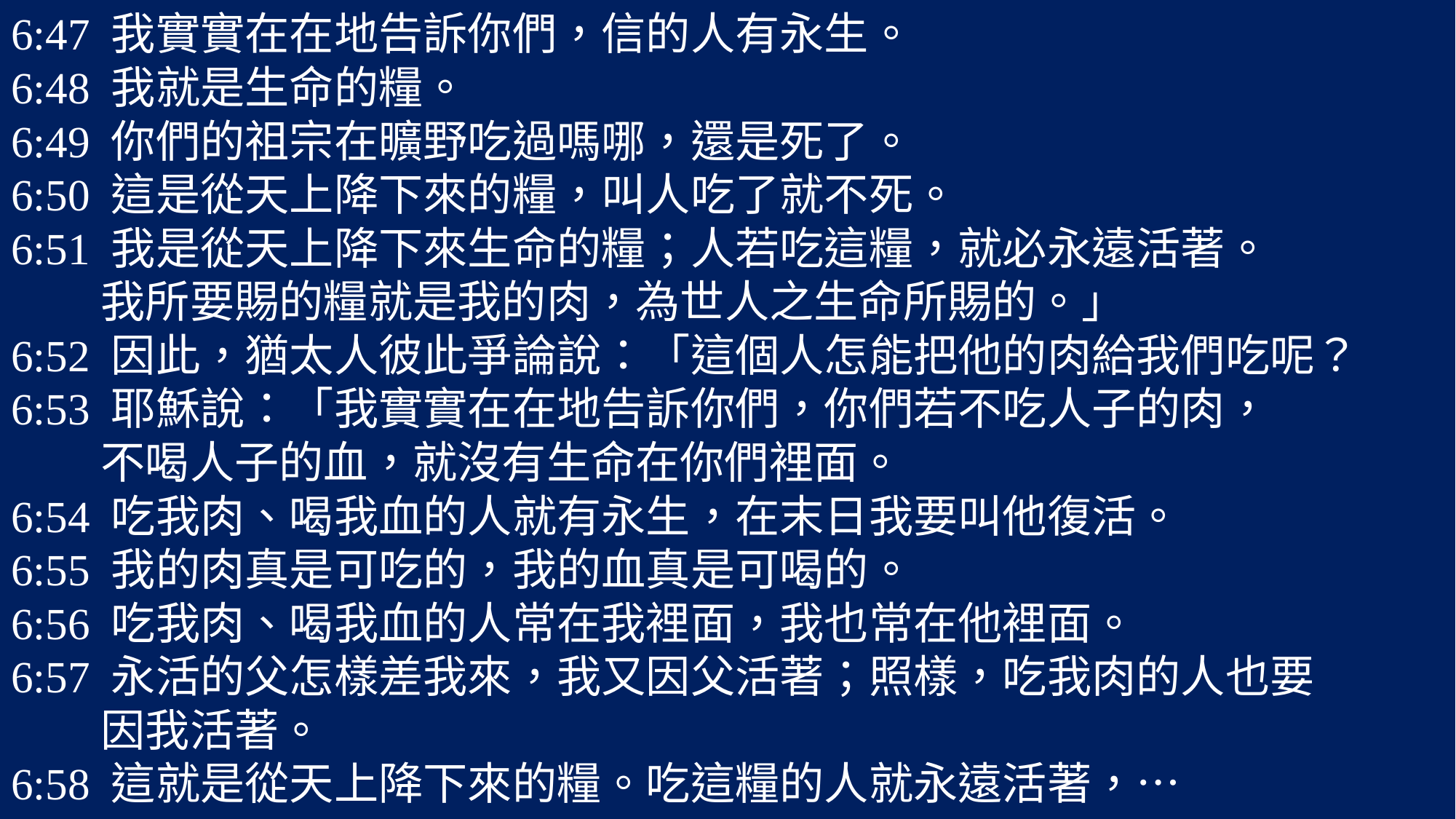

6:47 我實實在在地告訴你們，信的人有永生。
6:48 我就是生命的糧。
6:49 你們的祖宗在曠野吃過嗎哪，還是死了。
6:50 這是從天上降下來的糧，叫人吃了就不死。
6:51 我是從天上降下來生命的糧；人若吃這糧，就必永遠活著。
        我所要賜的糧就是我的肉，為世人之生命所賜的。」
6:52 因此，猶太人彼此爭論說：「這個人怎能把他的肉給我們吃呢？
6:53 耶穌說：「我實實在在地告訴你們，你們若不吃人子的肉，
        不喝人子的血，就沒有生命在你們裡面。
6:54 吃我肉、喝我血的人就有永生，在末日我要叫他復活。
6:55 我的肉真是可吃的，我的血真是可喝的。
6:56 吃我肉、喝我血的人常在我裡面，我也常在他裡面。
6:57 永活的父怎樣差我來，我又因父活著；照樣，吃我肉的人也要
        因我活著。
6:58 這就是從天上降下來的糧。吃這糧的人就永遠活著，…